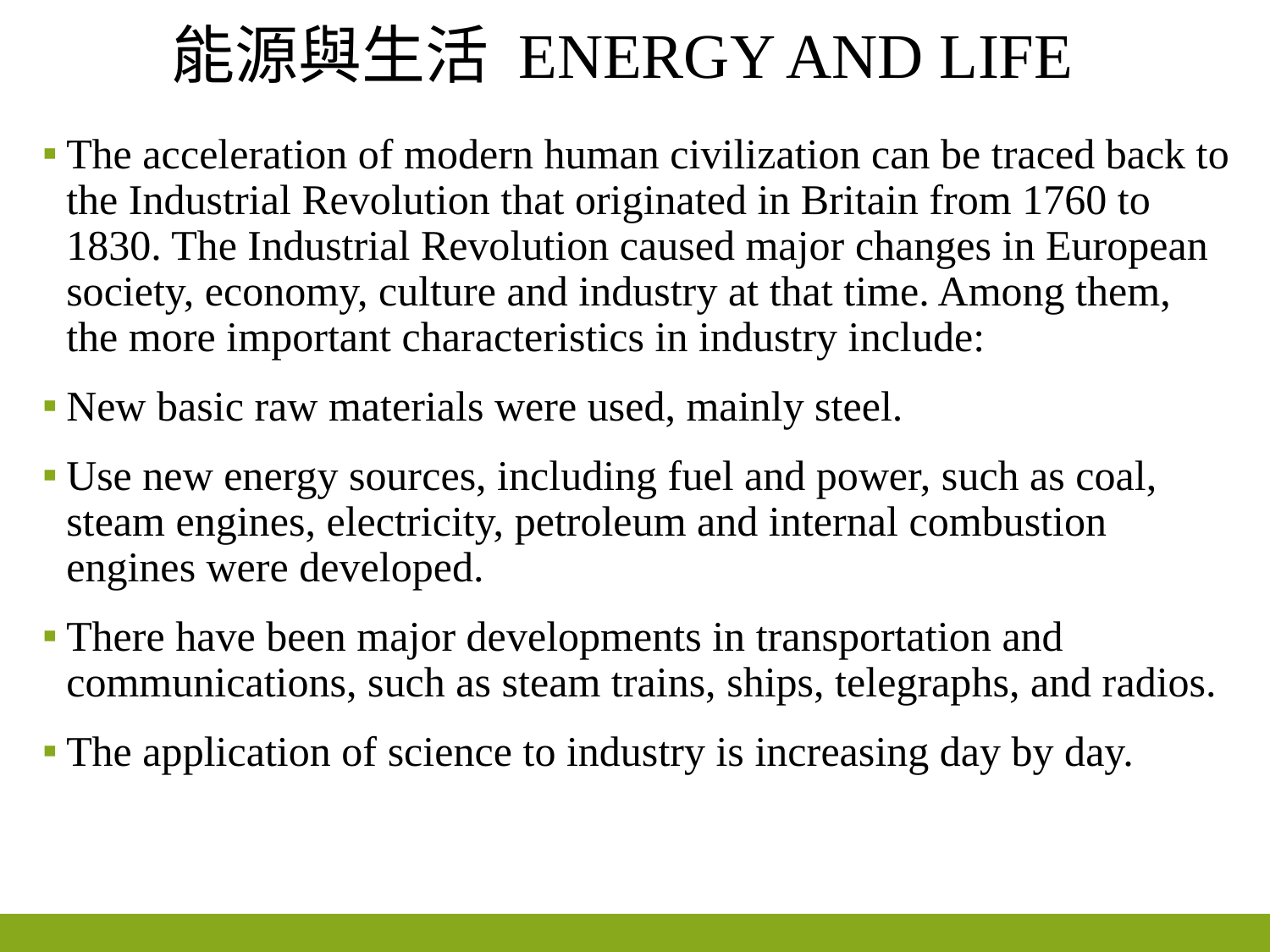

# 能源與生活 Energy and life
The acceleration of modern human civilization can be traced back to the Industrial Revolution that originated in Britain from 1760 to 1830. The Industrial Revolution caused major changes in European society, economy, culture and industry at that time. Among them, the more important characteristics in industry include:
New basic raw materials were used, mainly steel.
Use new energy sources, including fuel and power, such as coal, steam engines, electricity, petroleum and internal combustion engines were developed.
There have been major developments in transportation and communications, such as steam trains, ships, telegraphs, and radios.
The application of science to industry is increasing day by day.